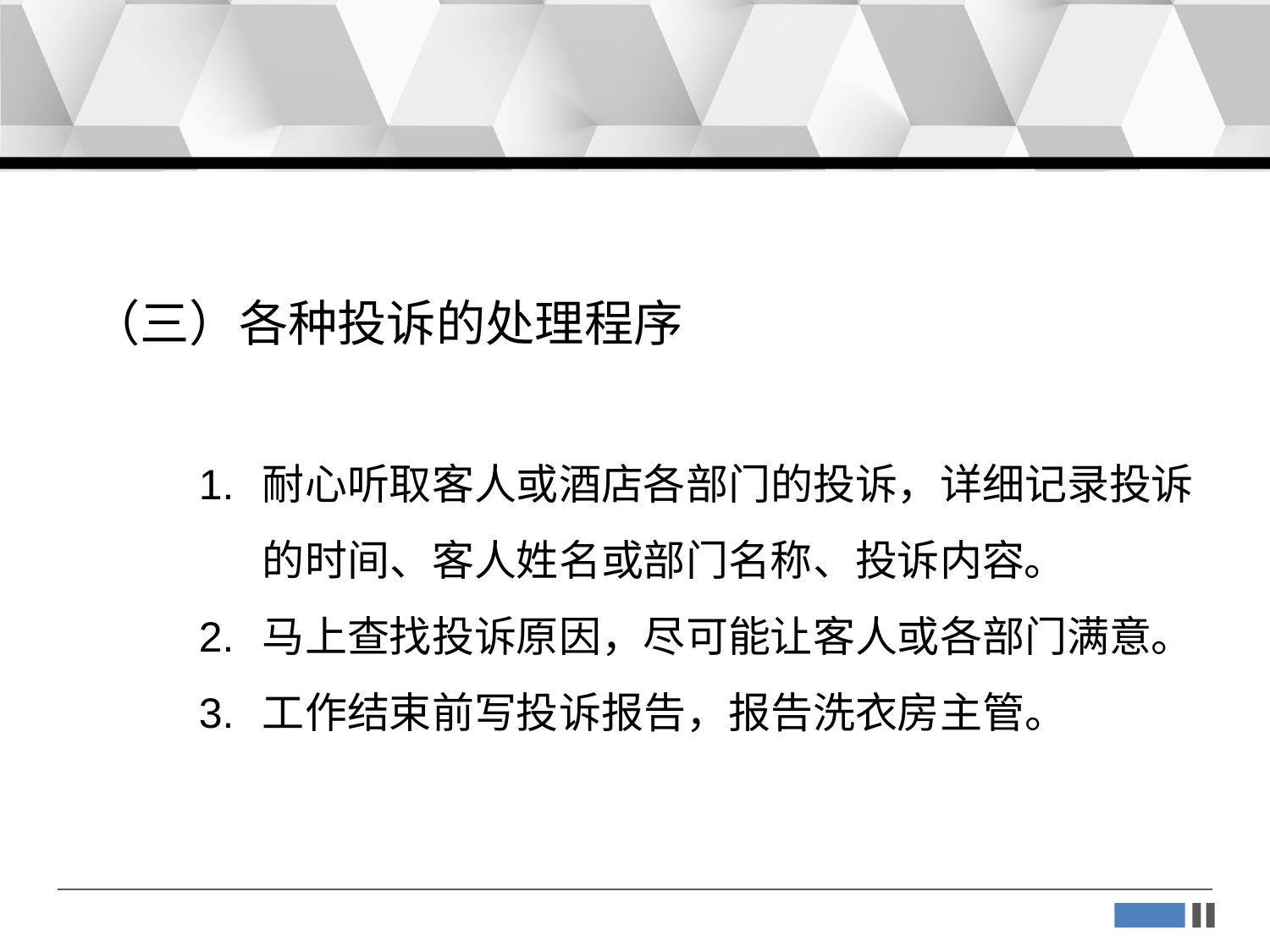

（三）各种投诉的处理程序
耐心听取客人或酒店各部门的投诉，详细记录投诉的时间、客人姓名或部门名称、投诉内容。
马上查找投诉原因，尽可能让客人或各部门满意。
工作结束前写投诉报告，报告洗衣房主管。